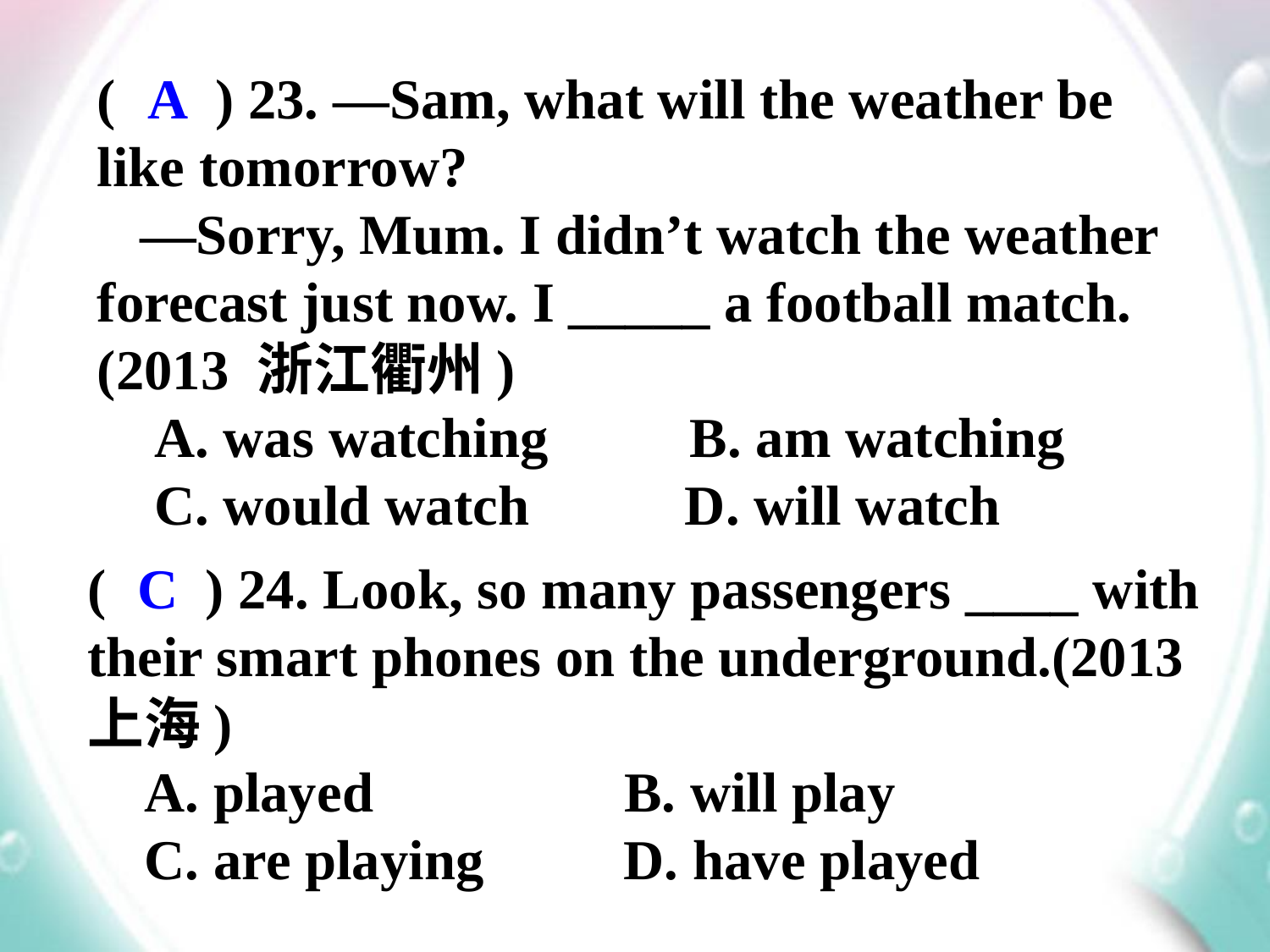

(       ) 23. —Sam, what will the weather be like tomorrow?
   —Sorry, Mum. I didn’t watch the weather forecast just now. I _____ a football match. (2013 浙江衢州)
    A. was watching          B. am watching
    C. would watch           D. will watch
A
(       ) 24. Look, so many passengers ____ with their smart phones on the underground.(2013 上海)
    A. played  	           B. will play
    C. are playing 	  D. have played
C